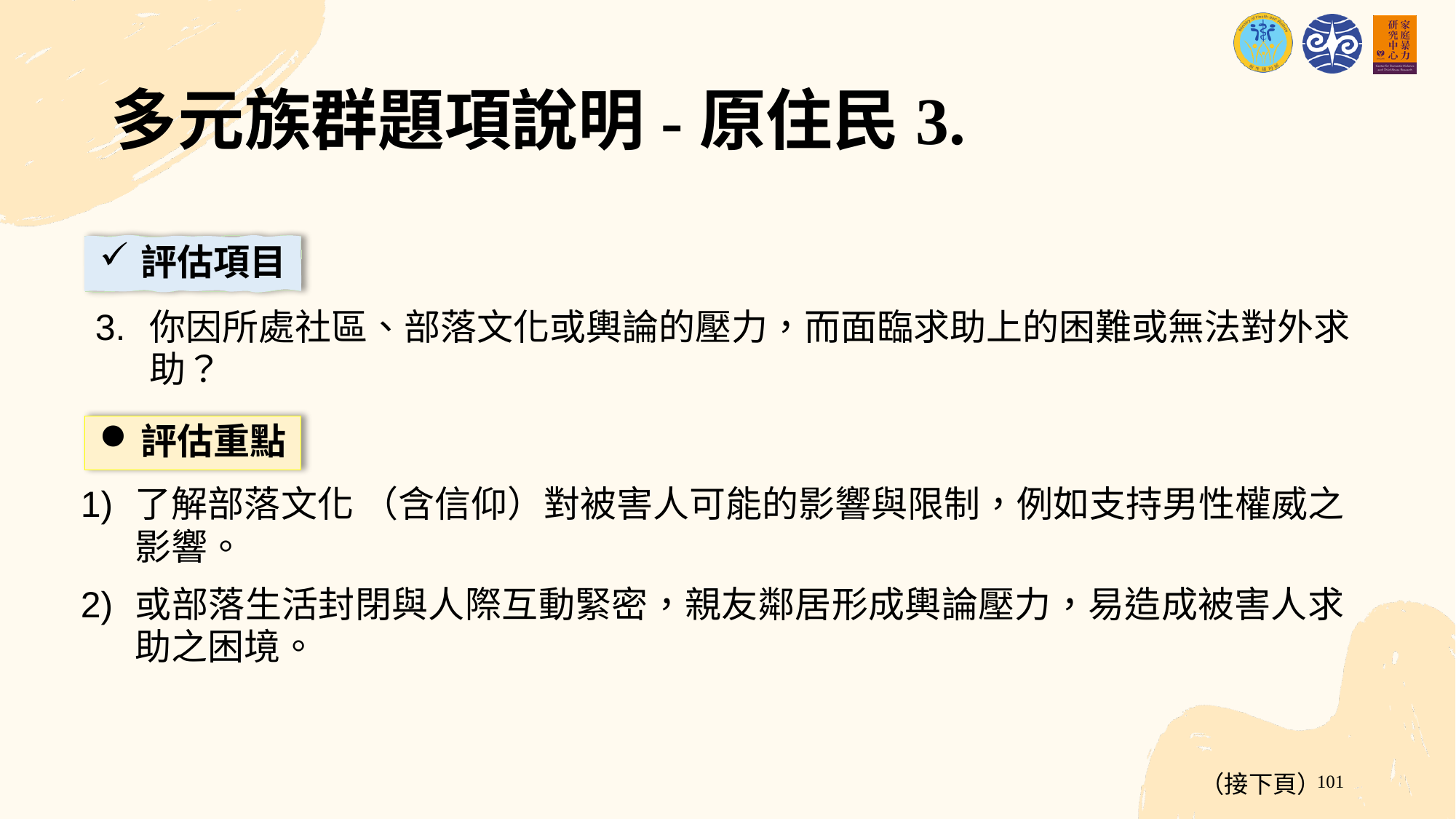

# 多元族群題項說明-原住民3.
評估項目
你因所處社區、部落文化或輿論的壓力，而面臨求助上的困難或無法對外求助？
評估重點
了解部落文化 （含信仰）對被害人可能的影響與限制，例如支持男性權威之影響。
或部落生活封閉與人際互動緊密，親友鄰居形成輿論壓力，易造成被害人求助之困境。
 （接下頁）
101